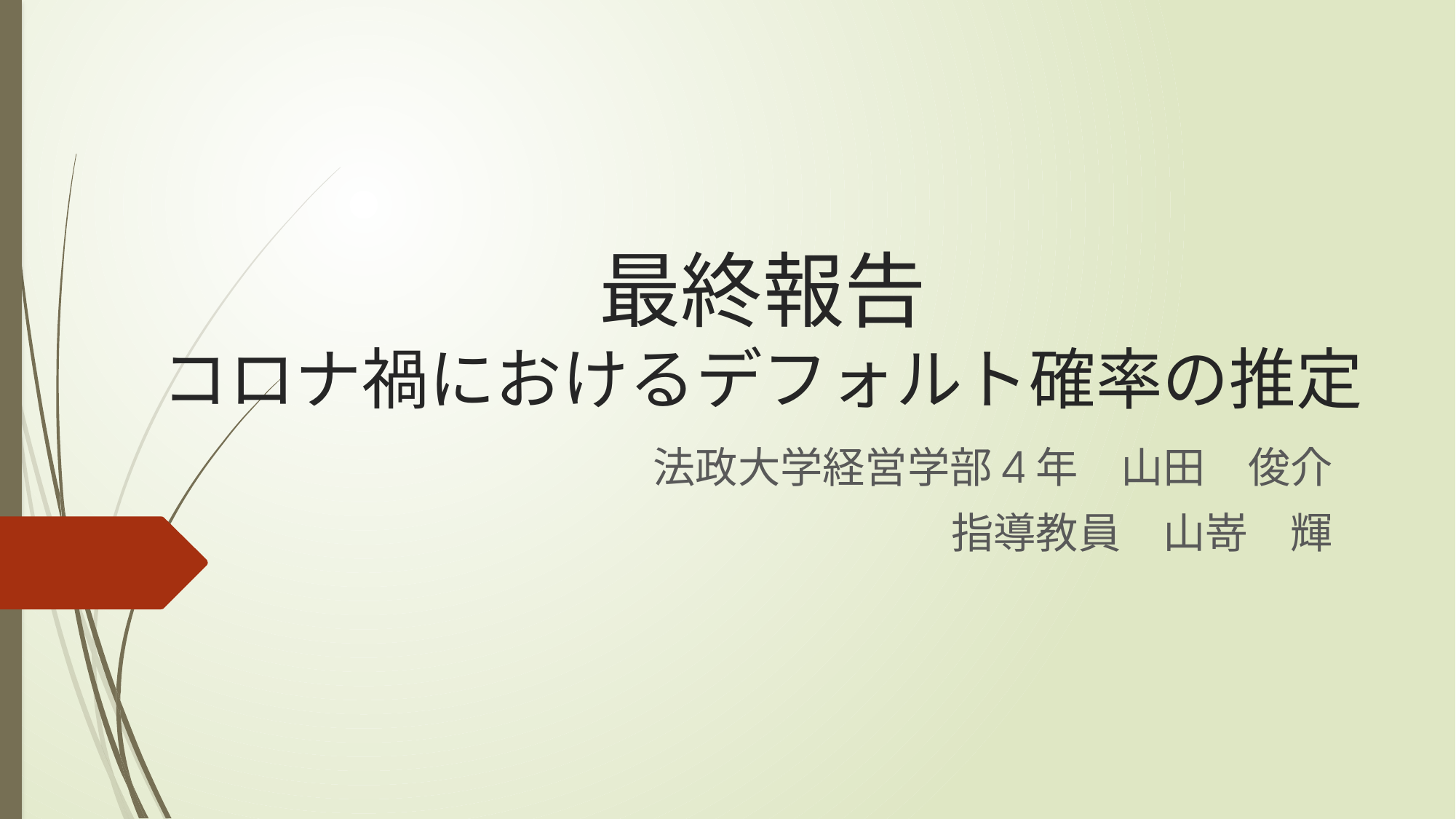

# 最終報告 コロナ禍におけるデフォルト確率の推定
法政大学経営学部4年　山田　俊介
指導教員　山嵜　輝